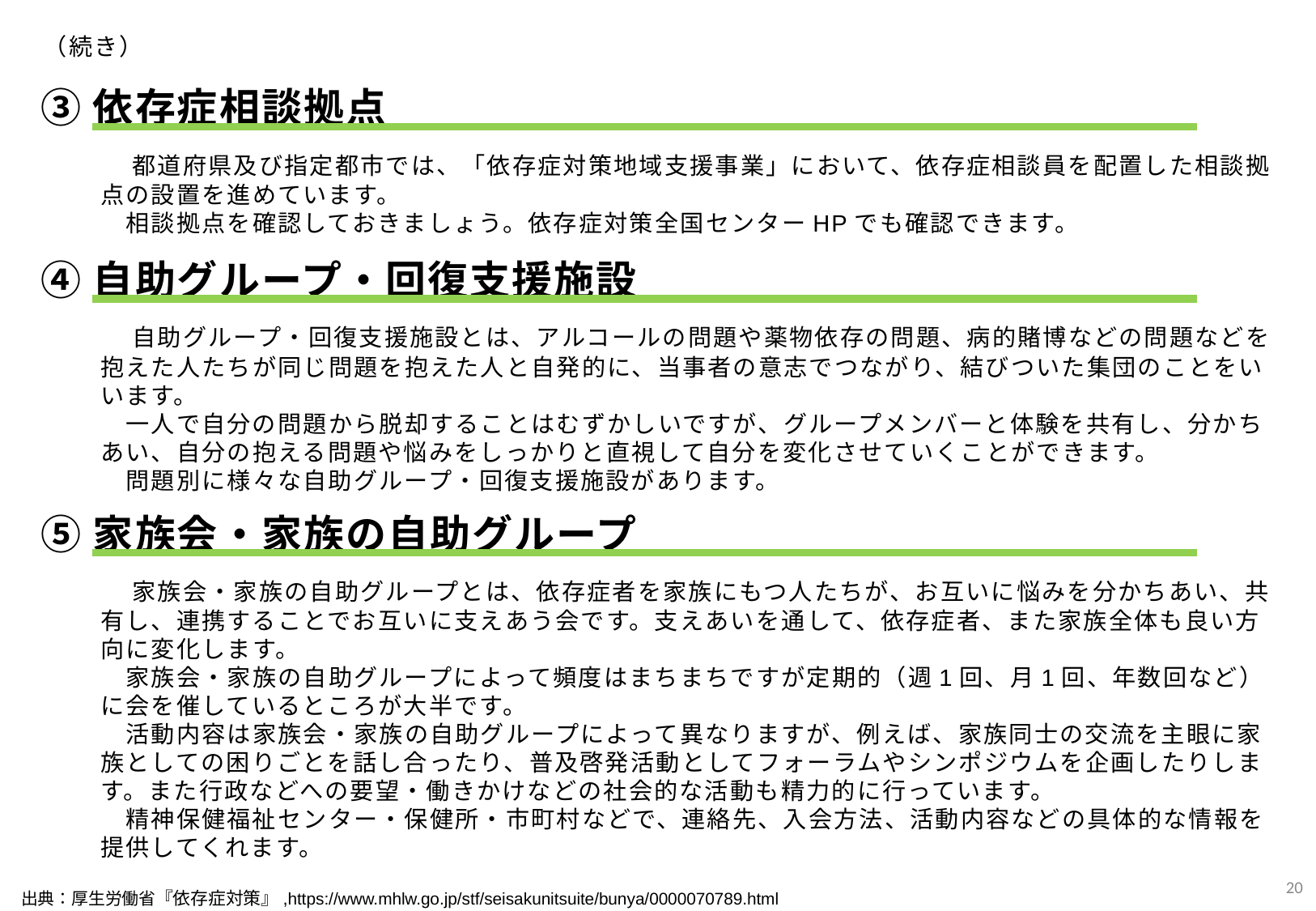

（続き）
③依存症相談拠点
　都道府県及び指定都市では、「依存症対策地域支援事業」において、依存症相談員を配置した相談拠点の設置を進めています。
　相談拠点を確認しておきましょう。依存症対策全国センターHPでも確認できます。
④自助グループ・回復支援施設
　自助グループ・回復支援施設とは、アルコールの問題や薬物依存の問題、病的賭博などの問題などを抱えた人たちが同じ問題を抱えた人と自発的に、当事者の意志でつながり、結びついた集団のことをいいます。
　一人で自分の問題から脱却することはむずかしいですが、グループメンバーと体験を共有し、分かちあい、自分の抱える問題や悩みをしっかりと直視して自分を変化させていくことができます。
　問題別に様々な自助グループ・回復支援施設があります。
⑤家族会・家族の自助グループ
　家族会・家族の自助グループとは、依存症者を家族にもつ人たちが、お互いに悩みを分かちあい、共有し、連携することでお互いに支えあう会です。支えあいを通して、依存症者、また家族全体も良い方向に変化します。
　家族会・家族の自助グループによって頻度はまちまちですが定期的（週1回、月1回、年数回など）に会を催しているところが大半です。
　活動内容は家族会・家族の自助グループによって異なりますが、例えば、家族同士の交流を主眼に家族としての困りごとを話し合ったり、普及啓発活動としてフォーラムやシンポジウムを企画したりします。また行政などへの要望・働きかけなどの社会的な活動も精力的に行っています。
　精神保健福祉センター・保健所・市町村などで、連絡先、入会方法、活動内容などの具体的な情報を提供してくれます。
20
出典：厚生労働省『依存症対策』,https://www.mhlw.go.jp/stf/seisakunitsuite/bunya/0000070789.html